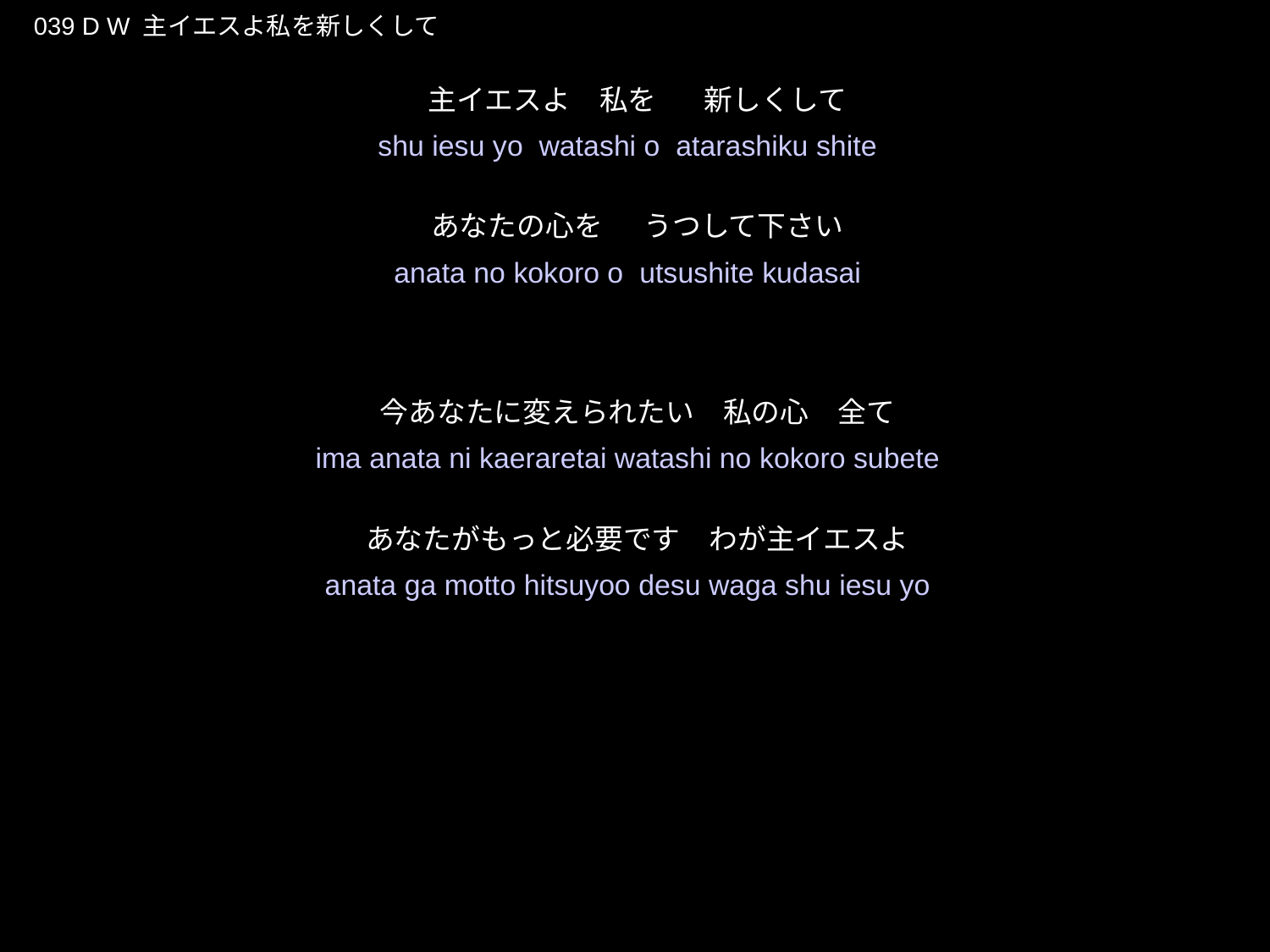

しゅいえすよわたしをあたらしくして
★W
039 D W 主イエスよ私を新しくして
主イエスよ　私を　   新しくして
あなたの心を　  うつして下さい
今あなたに変えられたい　私の心　全て
あなたがもっと必要です　わが主イエスよ
★３
shu iesu yo  watashi o  atarashiku shite
anata no kokoro o  utsushite kudasai
ima anata ni kaeraretai watashi no kokoro subete
anata ga motto hitsuyoo desu waga shu iesu yo